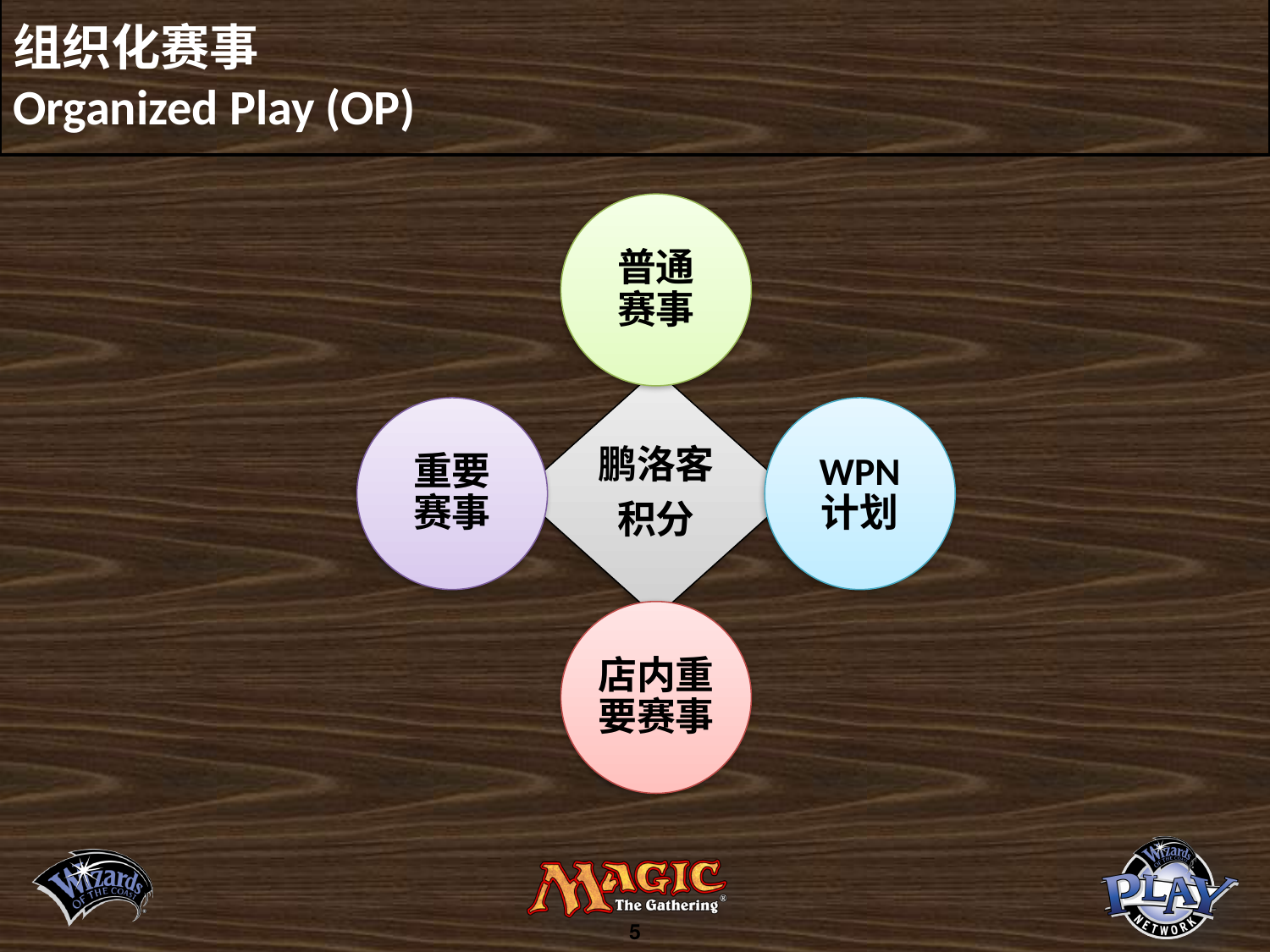

组织化赛事
Organized Play (OP)
鹏洛客
积分
普通
赛事
WPN
计划
店内重要赛事
重要
赛事